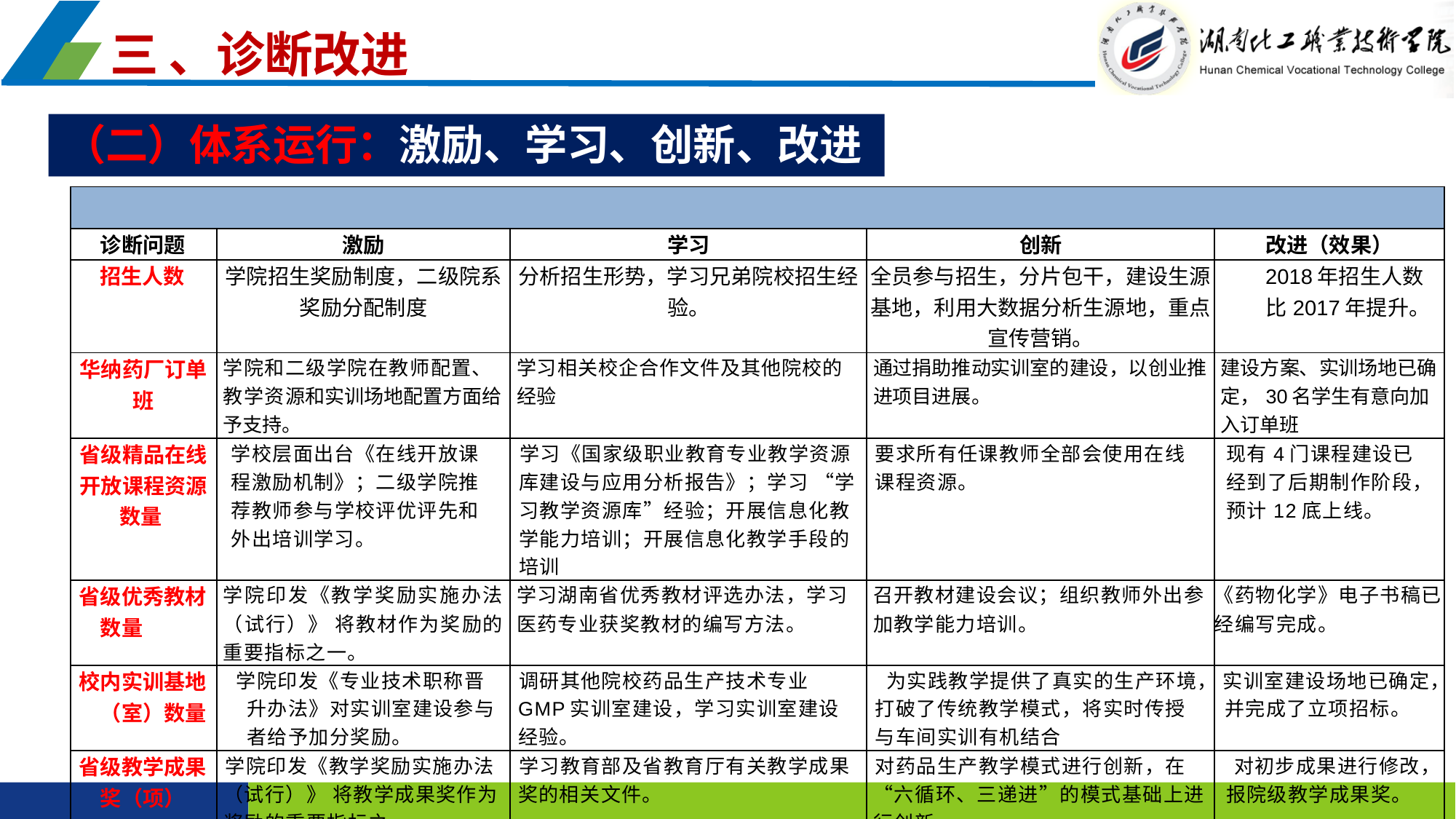

三 、诊断改进

（二）体系运行：激励、学习、创新、改进
|  |  |  |  |  |
| --- | --- | --- | --- | --- |
| 诊断问题 | 激励 | 学习 | 创新 | 改进（效果） |
| 招生人数 | 学院招生奖励制度，二级院系奖励分配制度 | 分析招生形势，学习兄弟院校招生经验。 | 全员参与招生，分片包干，建设生源基地，利用大数据分析生源地，重点宣传营销。 | 2018年招生人数比2017年提升。 |
| 华纳药厂订单班 | 学院和二级学院在教师配置、教学资源和实训场地配置方面给予支持。 | 学习相关校企合作文件及其他院校的经验 | 通过捐助推动实训室的建设，以创业推进项目进展。 | 建设方案、实训场地已确定，30名学生有意向加入订单班 |
| 省级精品在线开放课程资源数量 | 学校层面出台《在线开放课程激励机制》；二级学院推荐教师参与学校评优评先和外出培训学习。 | 学习《国家级职业教育专业教学资源库建设与应用分析报告》；学习 “学习教学资源库”经验；开展信息化教学能力培训；开展信息化教学手段的培训 | 要求所有任课教师全部会使用在线课程资源。 | 现有4门课程建设已经到了后期制作阶段，预计12底上线。 |
| 省级优秀教材 数量 | 学院印发《教学奖励实施办法（试行）》 将教材作为奖励的重要指标之一。 | 学习湖南省优秀教材评选办法，学习医药专业获奖教材的编写方法。 | 召开教材建设会议；组织教师外出参加教学能力培训。 | 《药物化学》电子书稿已经编写完成。 |
| 校内实训基地（室）数量 | 学院印发《专业技术职称晋升办法》对实训室建设参与者给予加分奖励。 | 调研其他院校药品生产技术专业GMP实训室建设，学习实训室建设经验。 | 为实践教学提供了真实的生产环境，打破了传统教学模式，将实时传授与车间实训有机结合 | 实训室建设场地已确定，并完成了立项招标。 |
| 省级教学成果奖（项） | 学院印发《教学奖励实施办法（试行）》 将教学成果奖作为奖励的重要指标之一。 | 学习教育部及省教育厅有关教学成果奖的相关文件。 | 对药品生产教学模式进行创新，在“六循环、三递进”的模式基础上进行创新。 | 对初步成果进行修改，报院级教学成果奖。 |